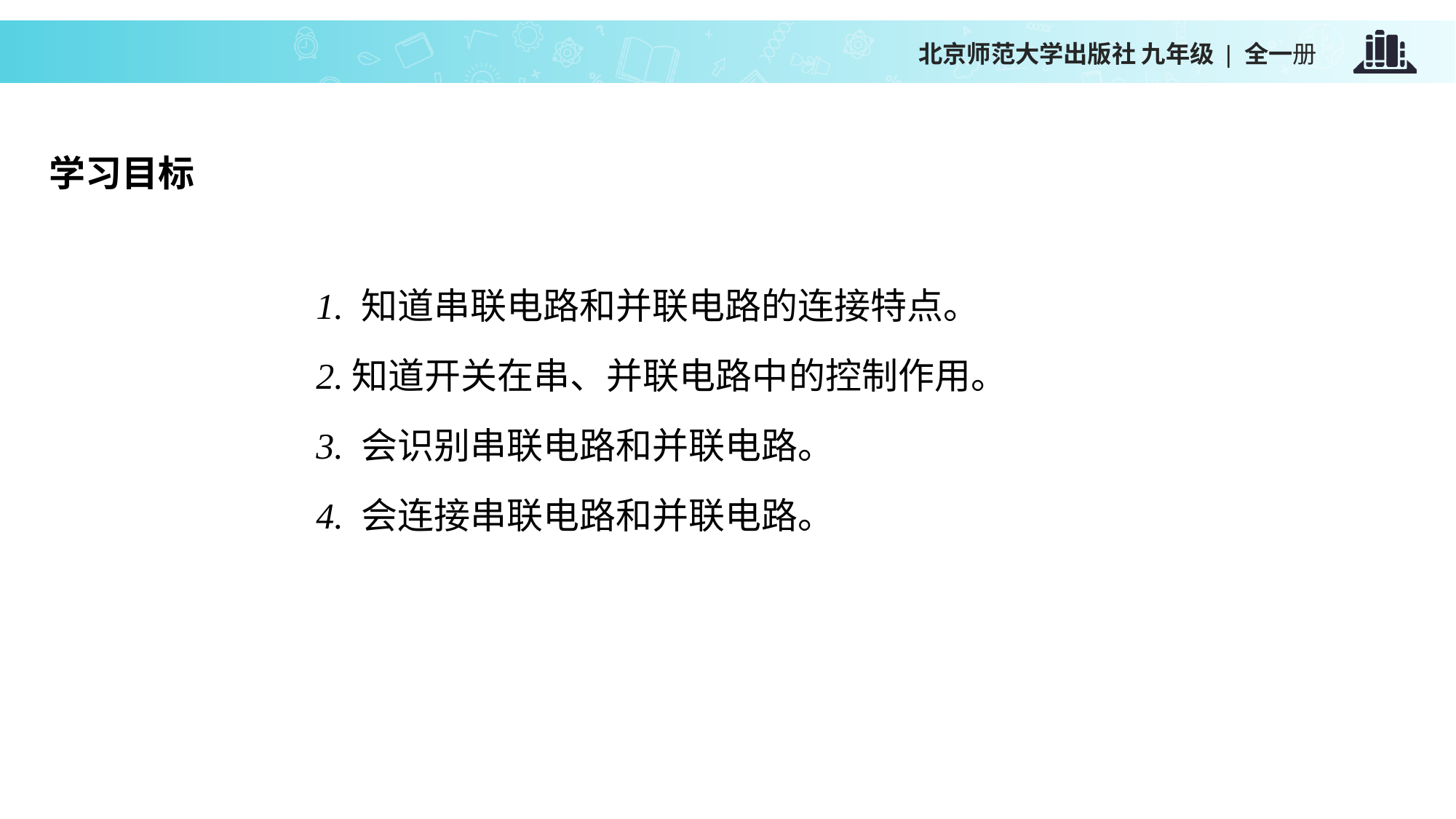

学习目标
1. 知道串联电路和并联电路的连接特点。
2.知道开关在串、并联电路中的控制作用。
3. 会识别串联电路和并联电路。
4. 会连接串联电路和并联电路。